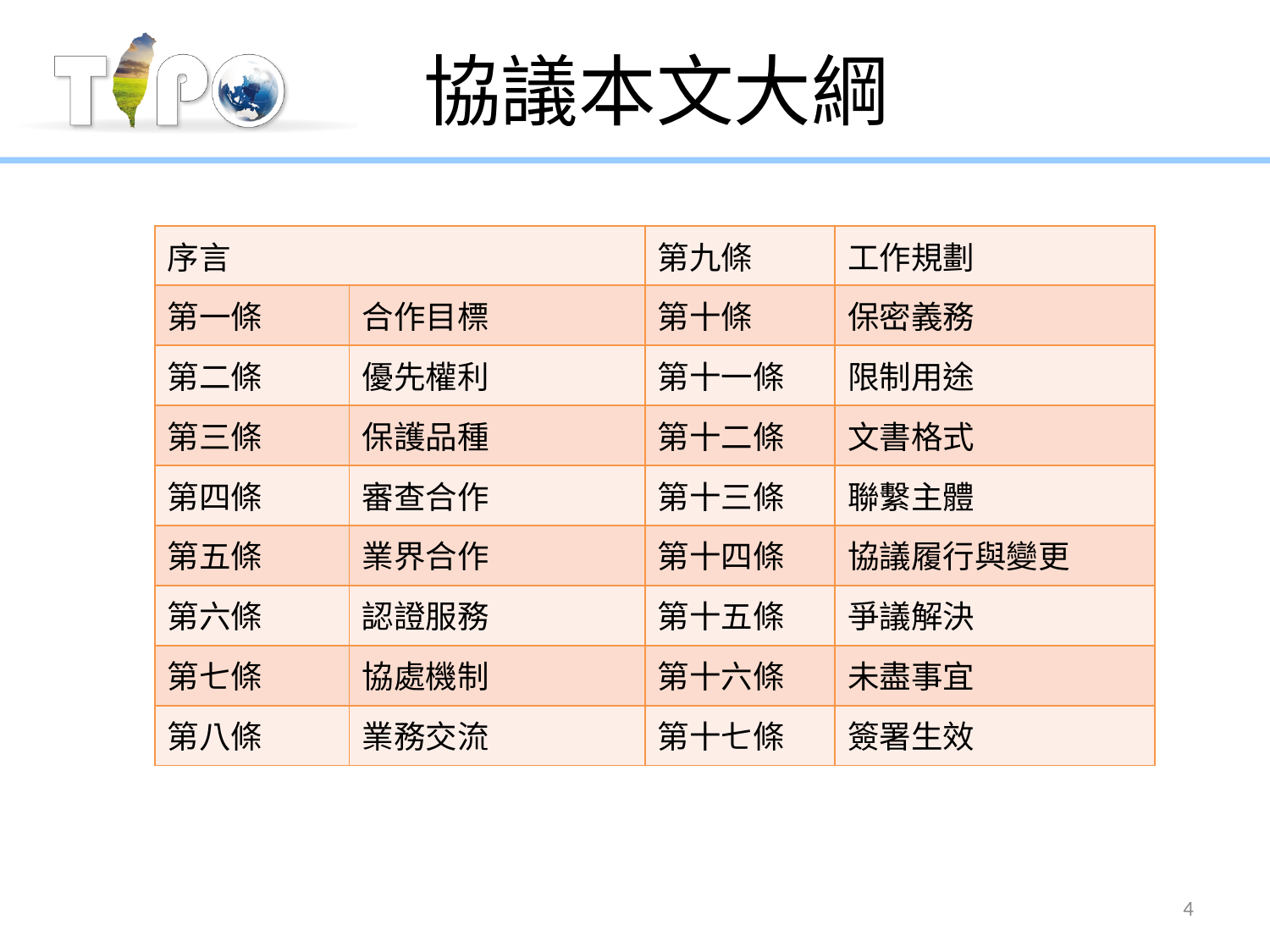

# 協議本文大綱
| 序言 |  | 第九條 | 工作規劃 |
| --- | --- | --- | --- |
| 第一條 | 合作目標 | 第十條 | 保密義務 |
| 第二條 | 優先權利 | 第十一條 | 限制用途 |
| 第三條 | 保護品種 | 第十二條 | 文書格式 |
| 第四條 | 審查合作 | 第十三條 | 聯繫主體 |
| 第五條 | 業界合作 | 第十四條 | 協議履行與變更 |
| 第六條 | 認證服務 | 第十五條 | 爭議解決 |
| 第七條 | 協處機制 | 第十六條 | 未盡事宜 |
| 第八條 | 業務交流 | 第十七條 | 簽署生效 |
4